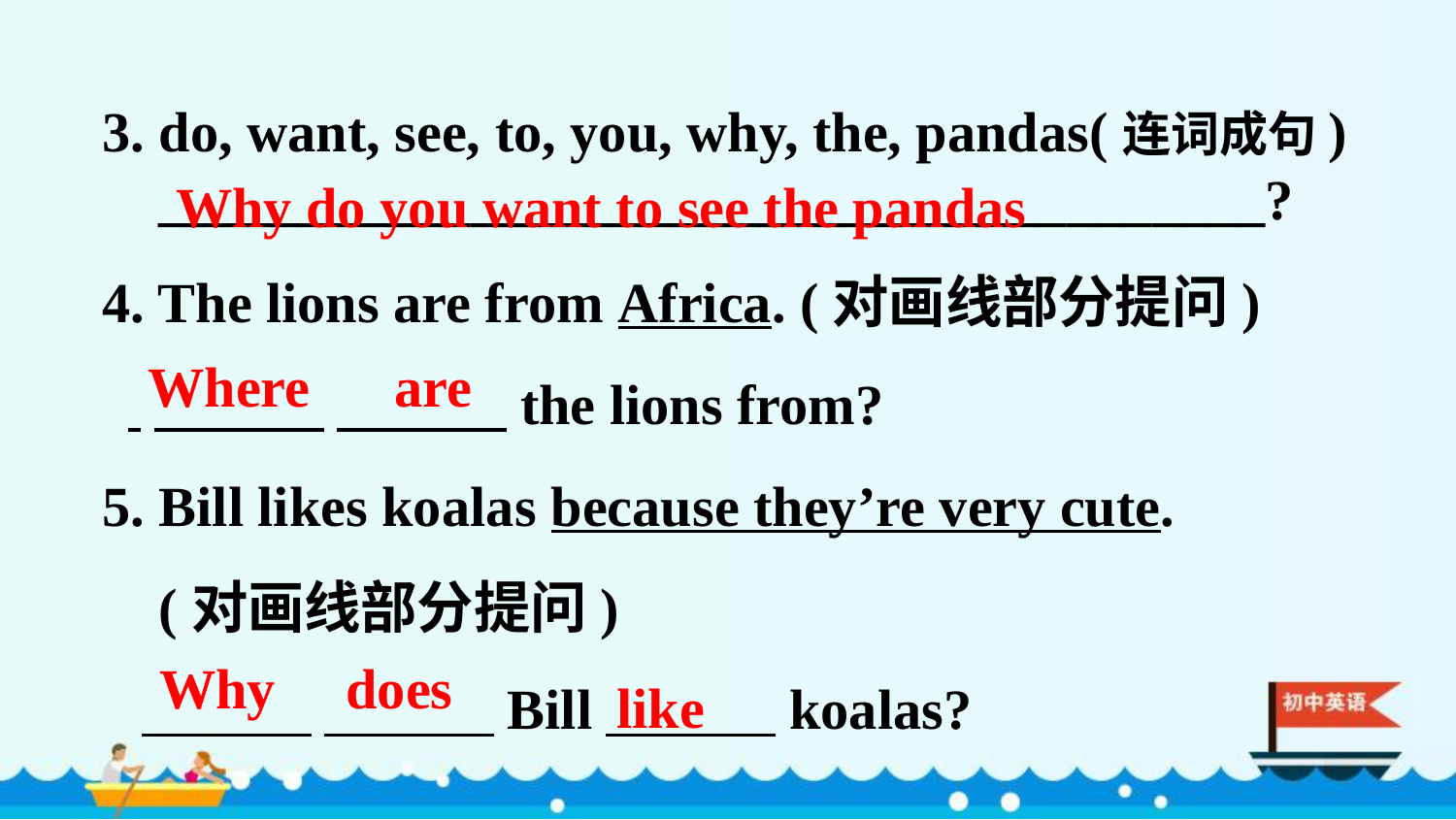

3. do, want, see, to, you, why, the, pandas(连词成句)
    _______________________________________?
Why do you want to see the pandas
4. The lions are from Africa. (对画线部分提问)
   　　　 　　　the lions from?
5. Bill likes koalas because they’re very cute.
    (对画线部分提问)
  　　　 　　　Bill　　　koalas?
Where      are
like
Why     does